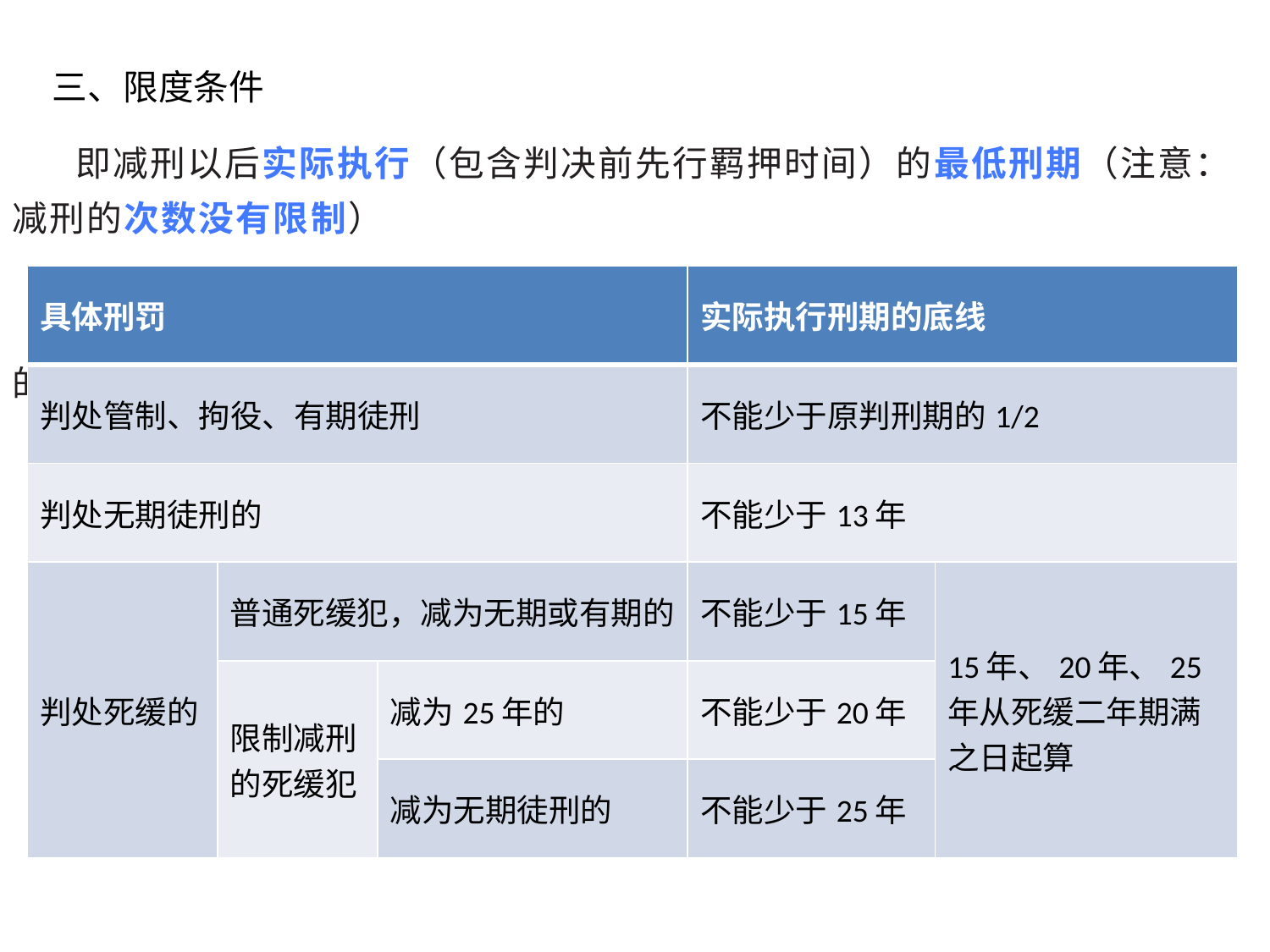

三、限度条件

即减刑以后实际执行（包含判决前先行羁押时间）的最低刑期（注意：减刑的次数没有限制）

（1）判处管制、拘役、有期徒刑的，实际执行刑期不能少于原判刑期的
| 具体刑罚 |  |  | 实际执行刑期的底线 |  |
| --- | --- | --- | --- | --- |
| 判处管制、拘役、有期徒刑 |  |  | 不能少于原判刑期的1/2 |  |
| 判处无期徒刑的 |  |  | 不能少于13年 |  |
| 判处死缓的 | 普通死缓犯，减为无期或有期的 |  | 不能少于15年 | 15年、20年、25年从死缓二年期满之日起算 |
|  | 限制减刑的死缓犯 | 减为25年的 | 不能少于20年 |  |
|  |  | 减为无期徒刑的 | 不能少于25年 |  |